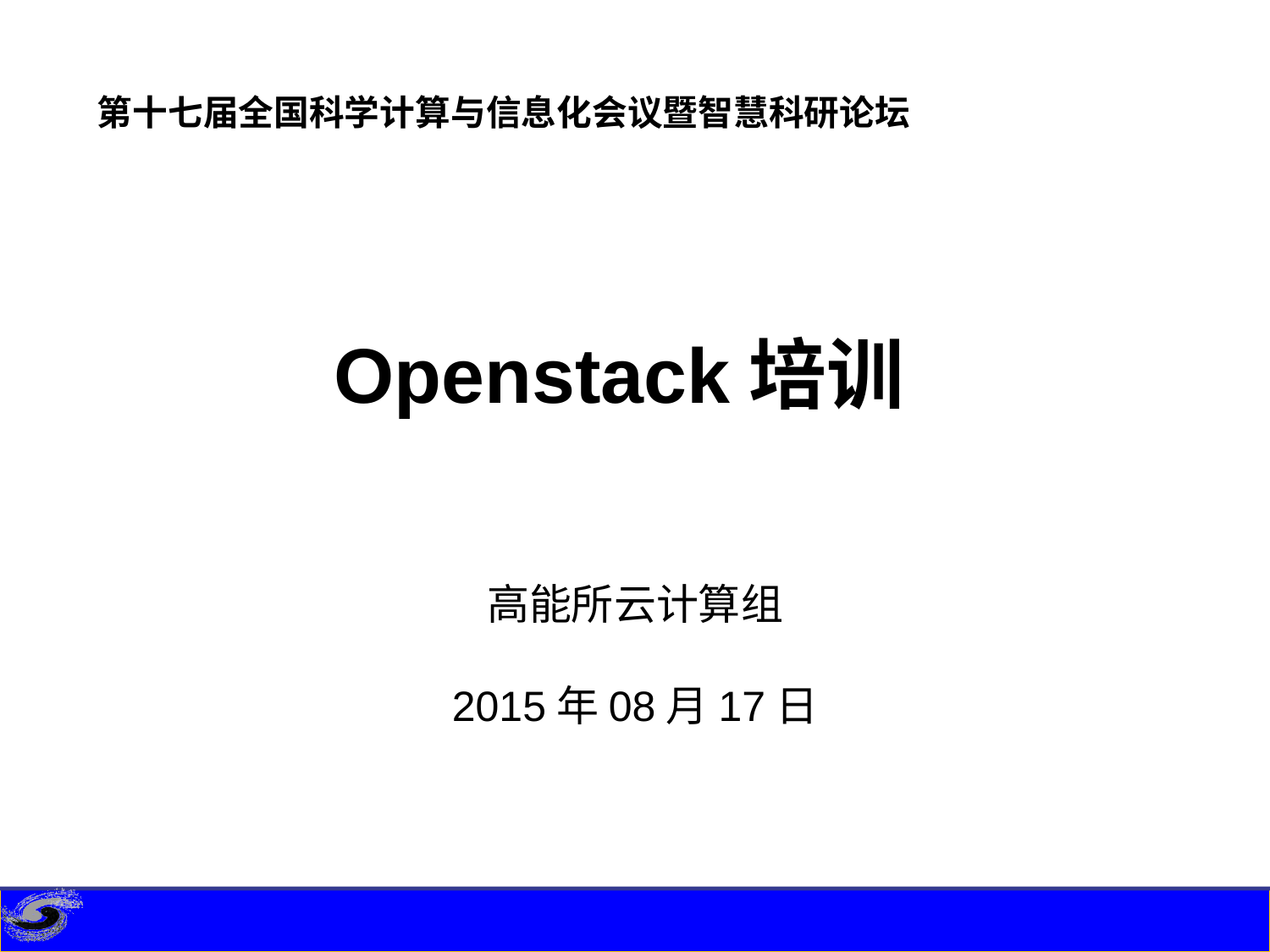

第十七届全国科学计算与信息化会议暨智慧科研论坛
Openstack培训
高能所云计算组

2015年08月17日